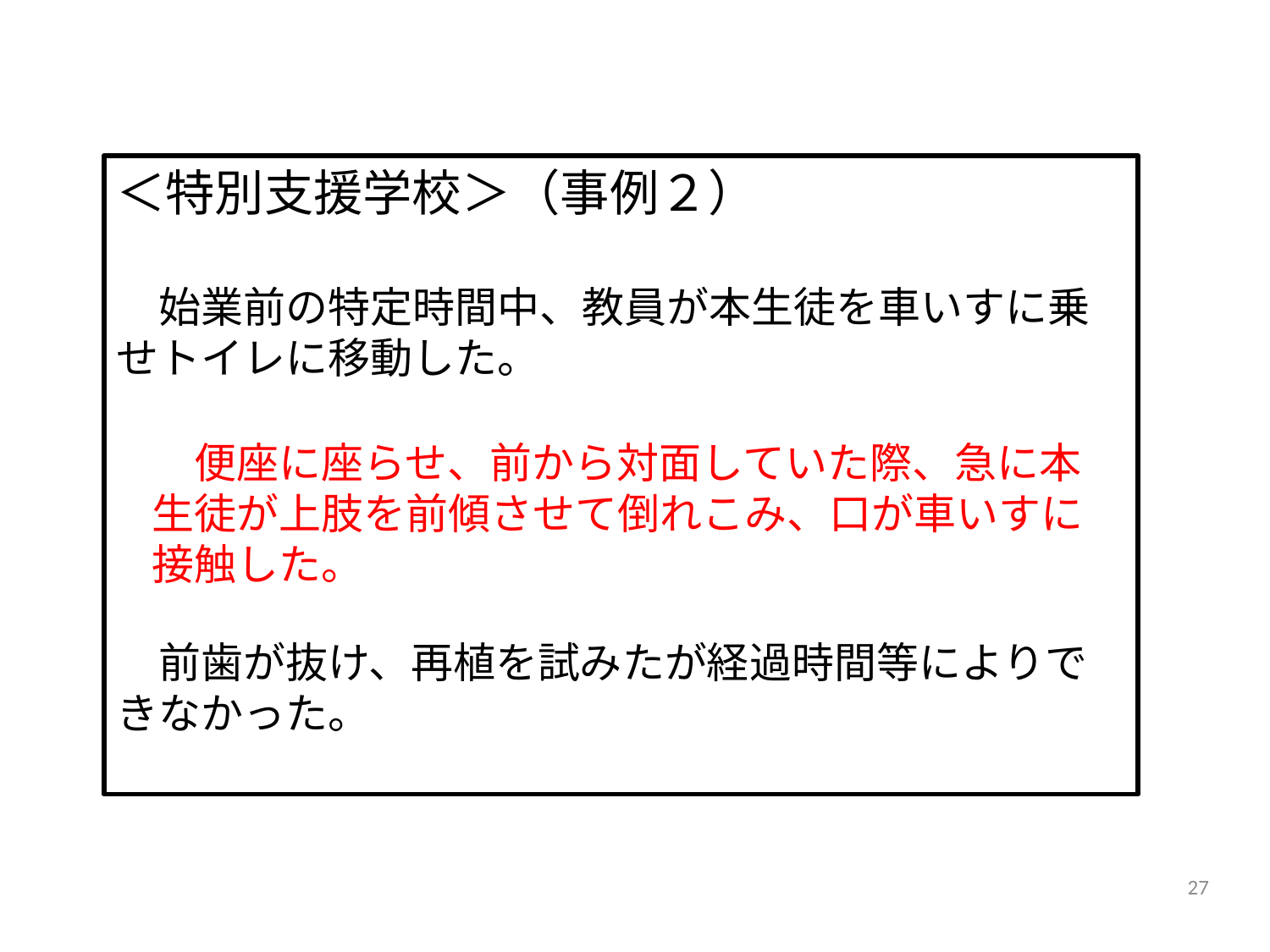

＜特別支援学校＞（事例２）

　始業前の特定時間中、教員が本生徒を車いすに乗せトイレに移動した。

　前歯が抜け、再植を試みたが経過時間等によりできなかった。

　便座に座らせ、前から対面していた際、急に本生徒が上肢を前傾させて倒れこみ、口が車いすに接触した。
27